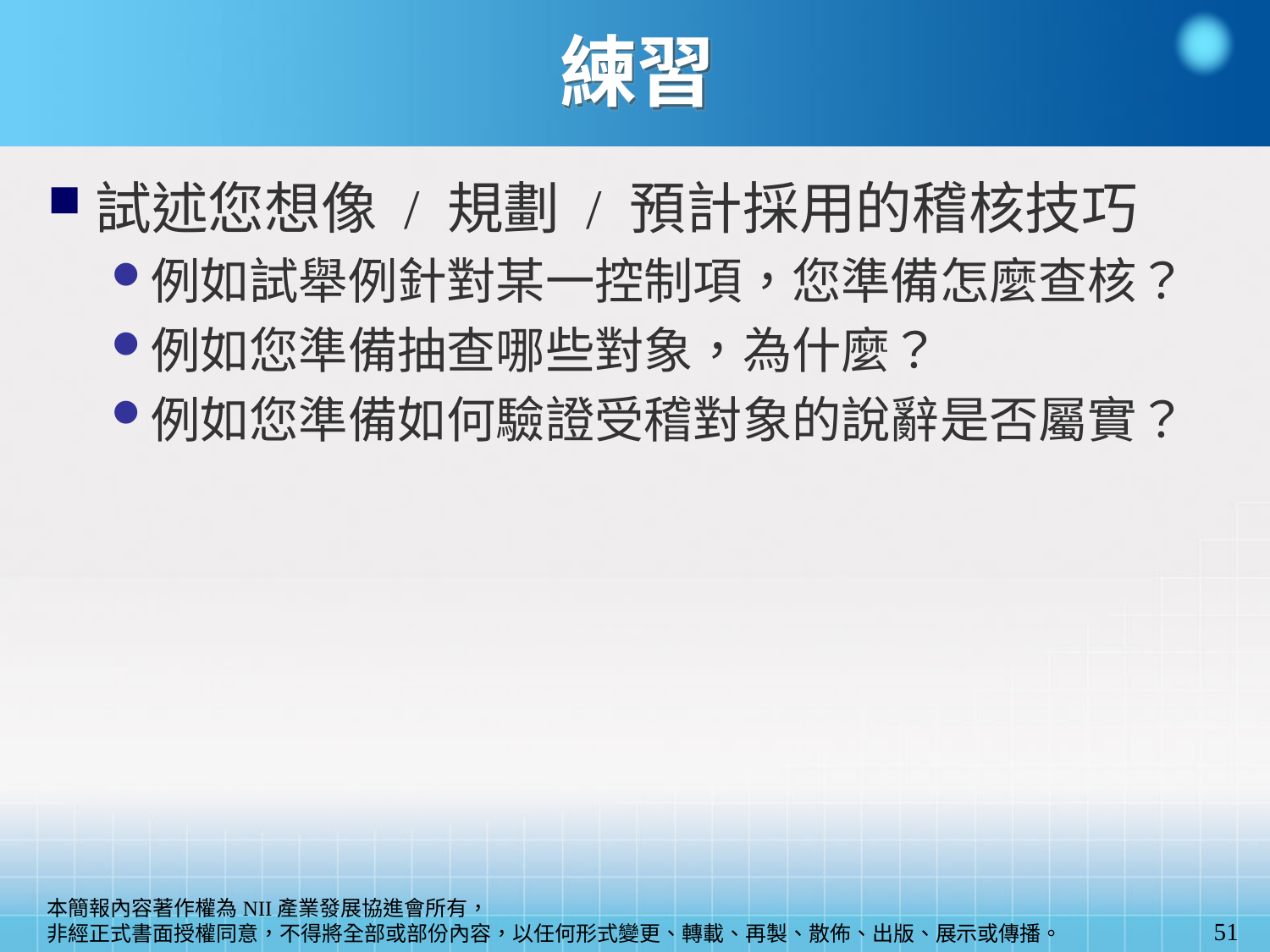

練習
試述您想像 / 規劃 / 預計採用的稽核技巧
例如試舉例針對某一控制項，您準備怎麼查核？
例如您準備抽查哪些對象，為什麼？
例如您準備如何驗證受稽對象的說辭是否屬實？
51